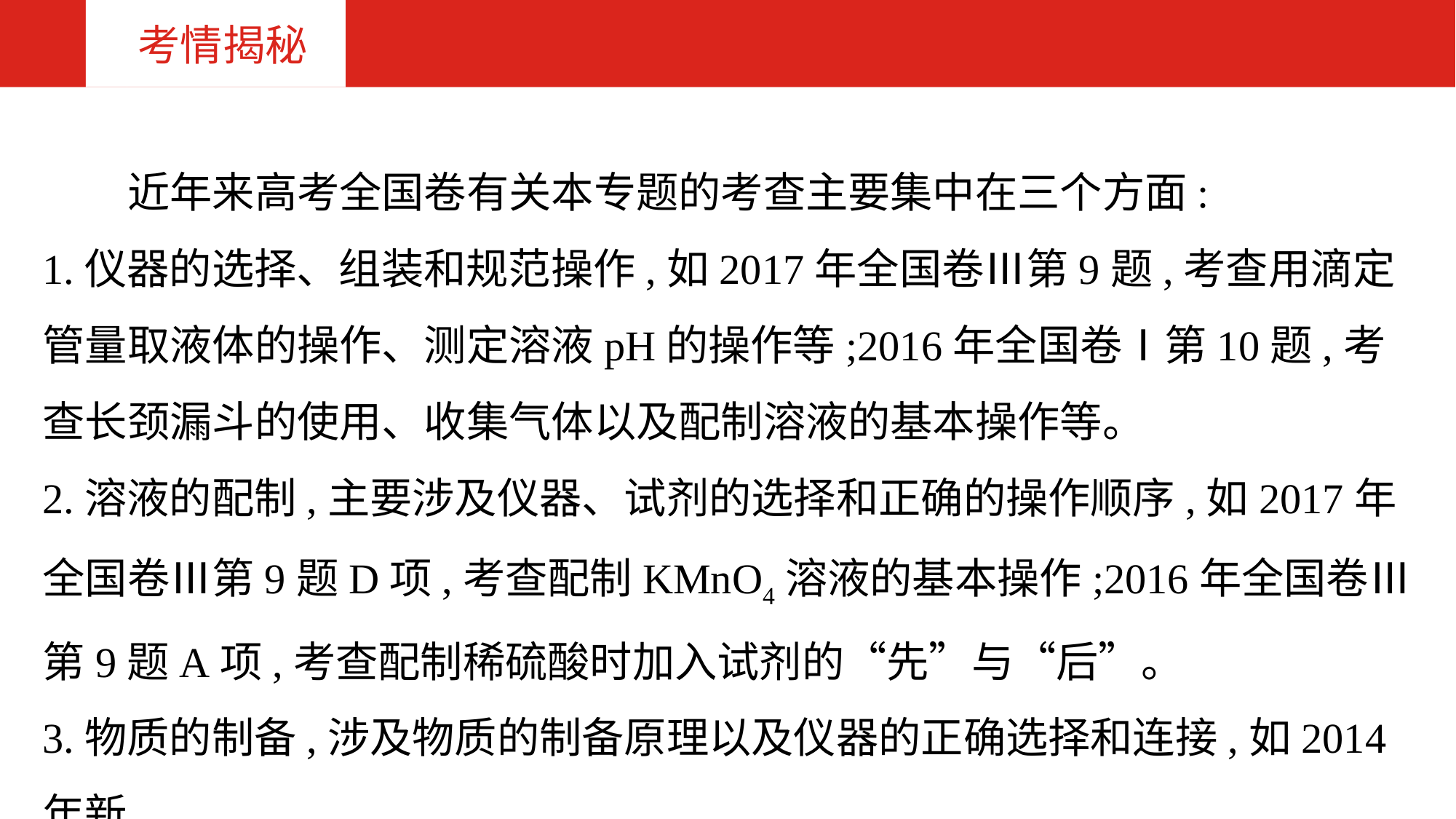

专题二十二  化学实验基础
考情揭秘

　　近年来高考全国卷有关本专题的考查主要集中在三个方面:
1.仪器的选择、组装和规范操作,如2017年全国卷Ⅲ第9题,考查用滴定管量取液体的操作、测定溶液pH的操作等;2016年全国卷Ⅰ第10题,考查长颈漏斗的使用、收集气体以及配制溶液的基本操作等。
2.溶液的配制,主要涉及仪器、试剂的选择和正确的操作顺序,如2017年全国卷Ⅲ第9题D项,考查配制KMnO4溶液的基本操作;2016年全国卷Ⅲ第9题A项,考查配制稀硫酸时加入试剂的“先”与“后”。
3.物质的制备,涉及物质的制备原理以及仪器的正确选择和连接,如2014年新